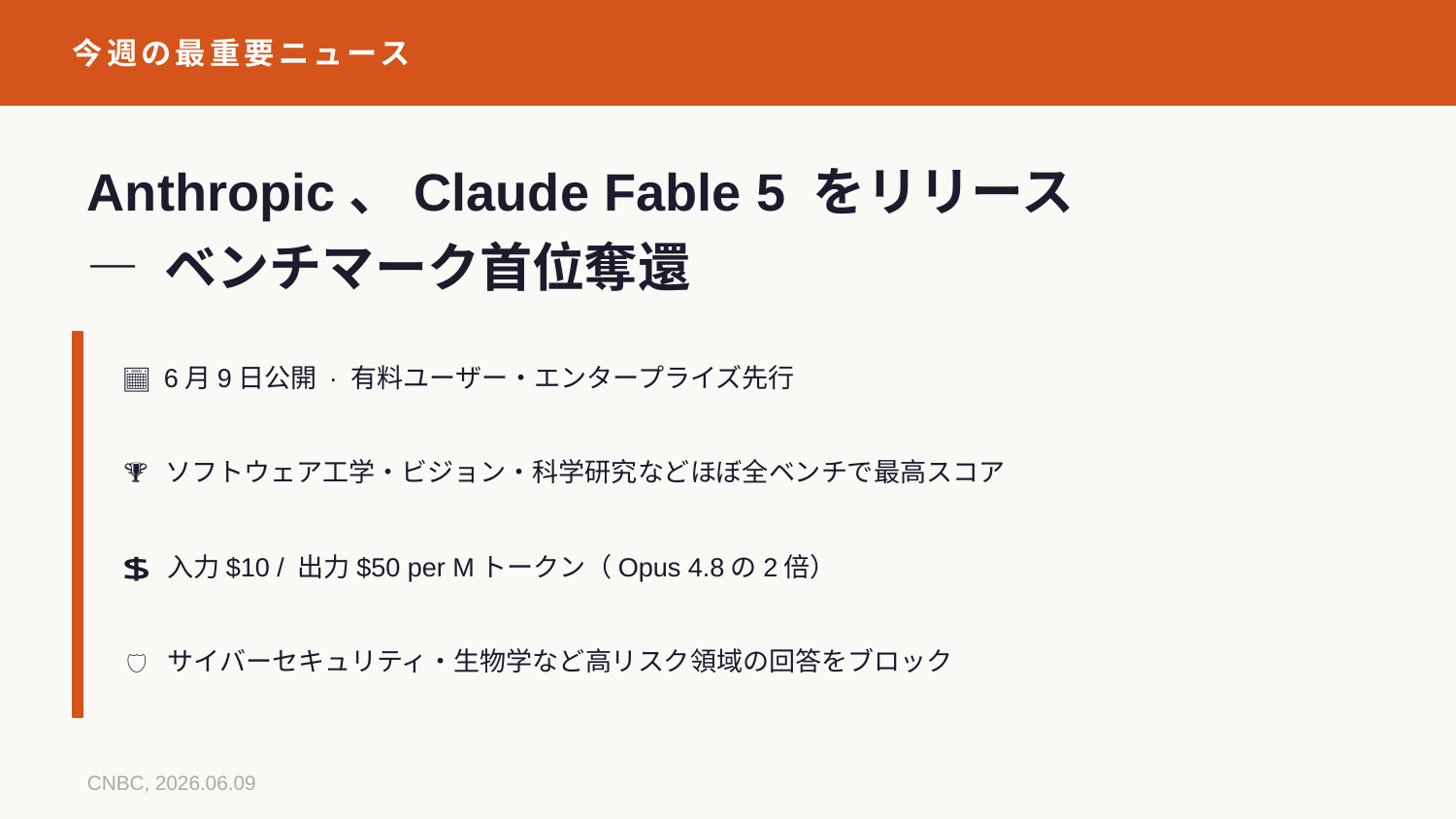

今週の最重要ニュース
Anthropic、Claude Fable 5 をリリース
— ベンチマーク首位奪還

📅  6月9日公開 · 有料ユーザー・エンタープライズ先行
🏆  ソフトウェア工学・ビジョン・科学研究などほぼ全ベンチで最高スコア
💲  入力$10 / 出力$50 per Mトークン（Opus 4.8の2倍）
🛡️  サイバーセキュリティ・生物学など高リスク領域の回答をブロック
CNBC, 2026.06.09